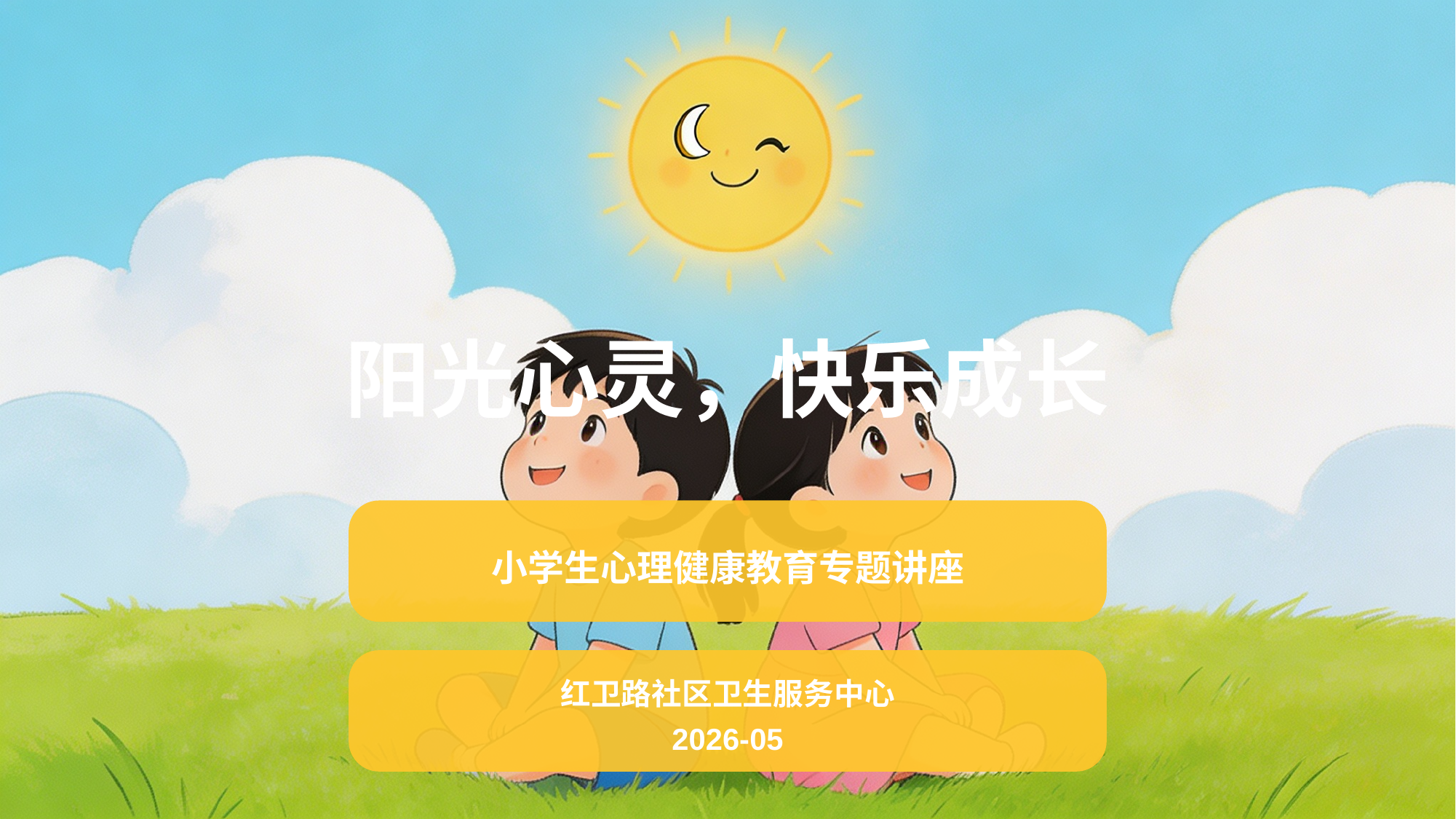

阳光心灵，快乐成长

小学生心理健康教育专题讲座

红卫路社区卫生服务中心
2026-05